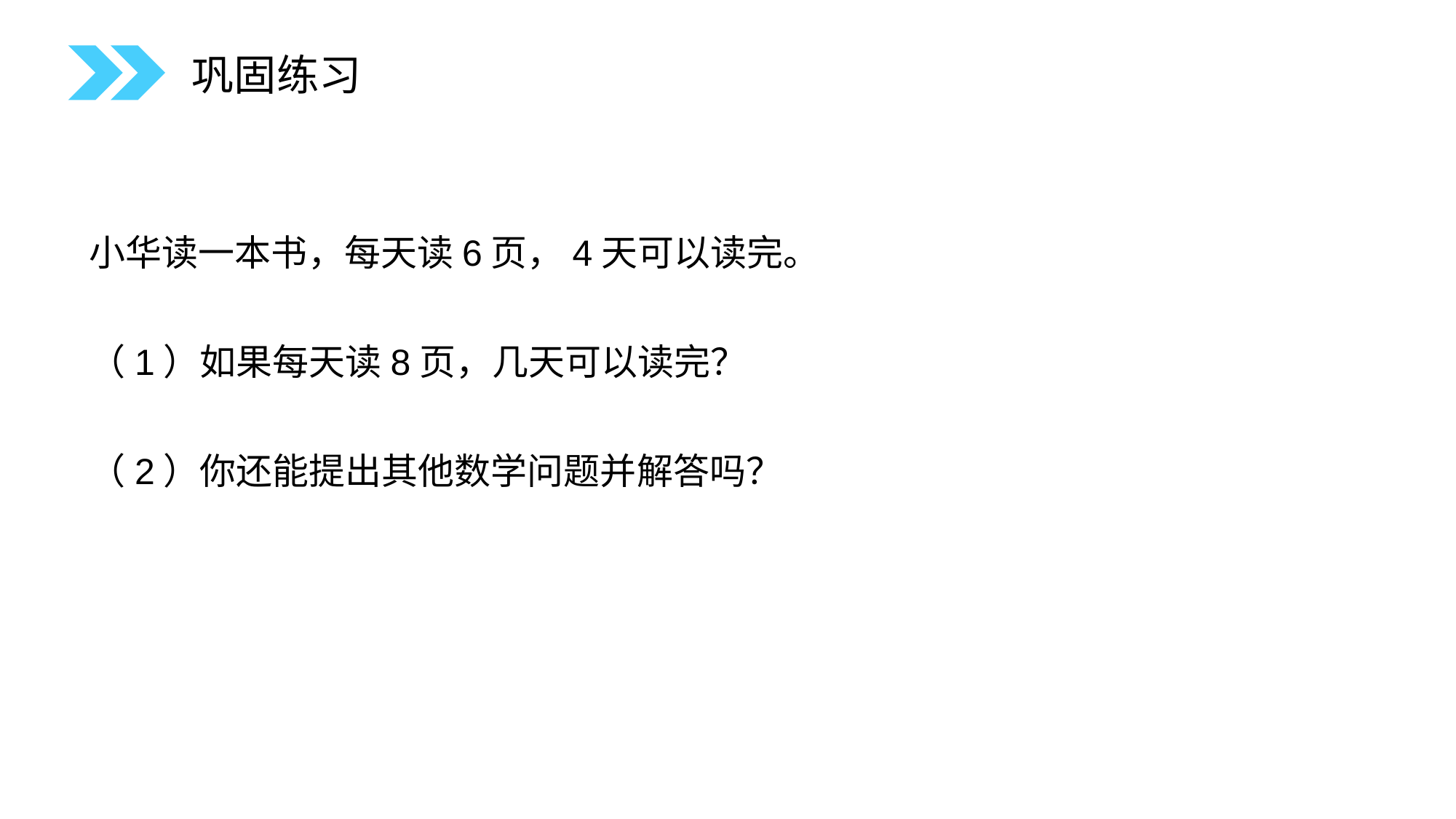

巩固练习
小华读一本书，每天读6页，4天可以读完。
（1）如果每天读8页，几天可以读完？
（2）你还能提出其他数学问题并解答吗？